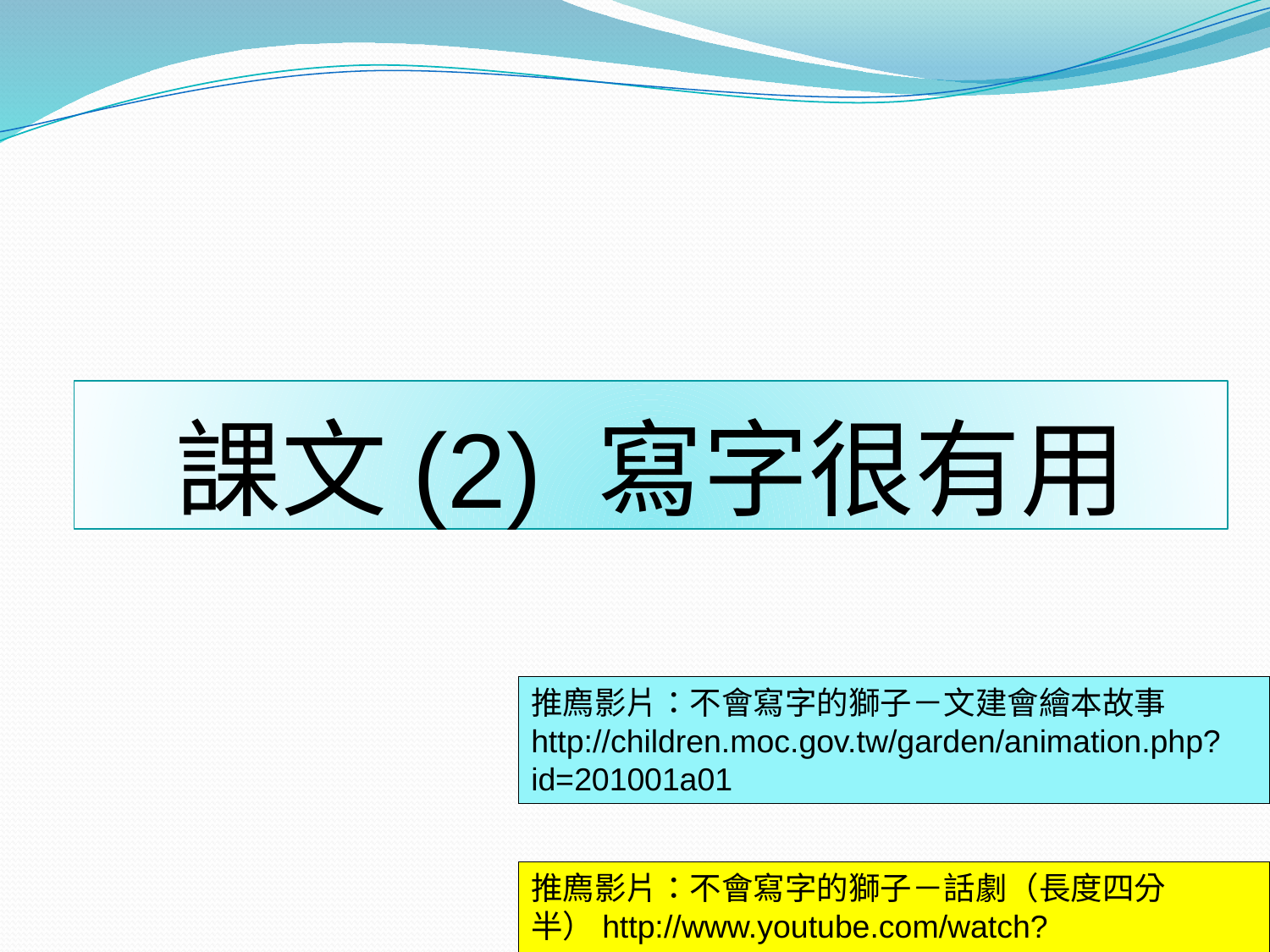

# 課文(2) 寫字很有用
推廌影片：不會寫字的獅子－文建會繪本故事http://children.moc.gov.tw/garden/animation.php?id=201001a01
推廌影片：不會寫字的獅子－話劇（長度四分半）http://www.youtube.com/watch?v=JUnBvp9xh0s